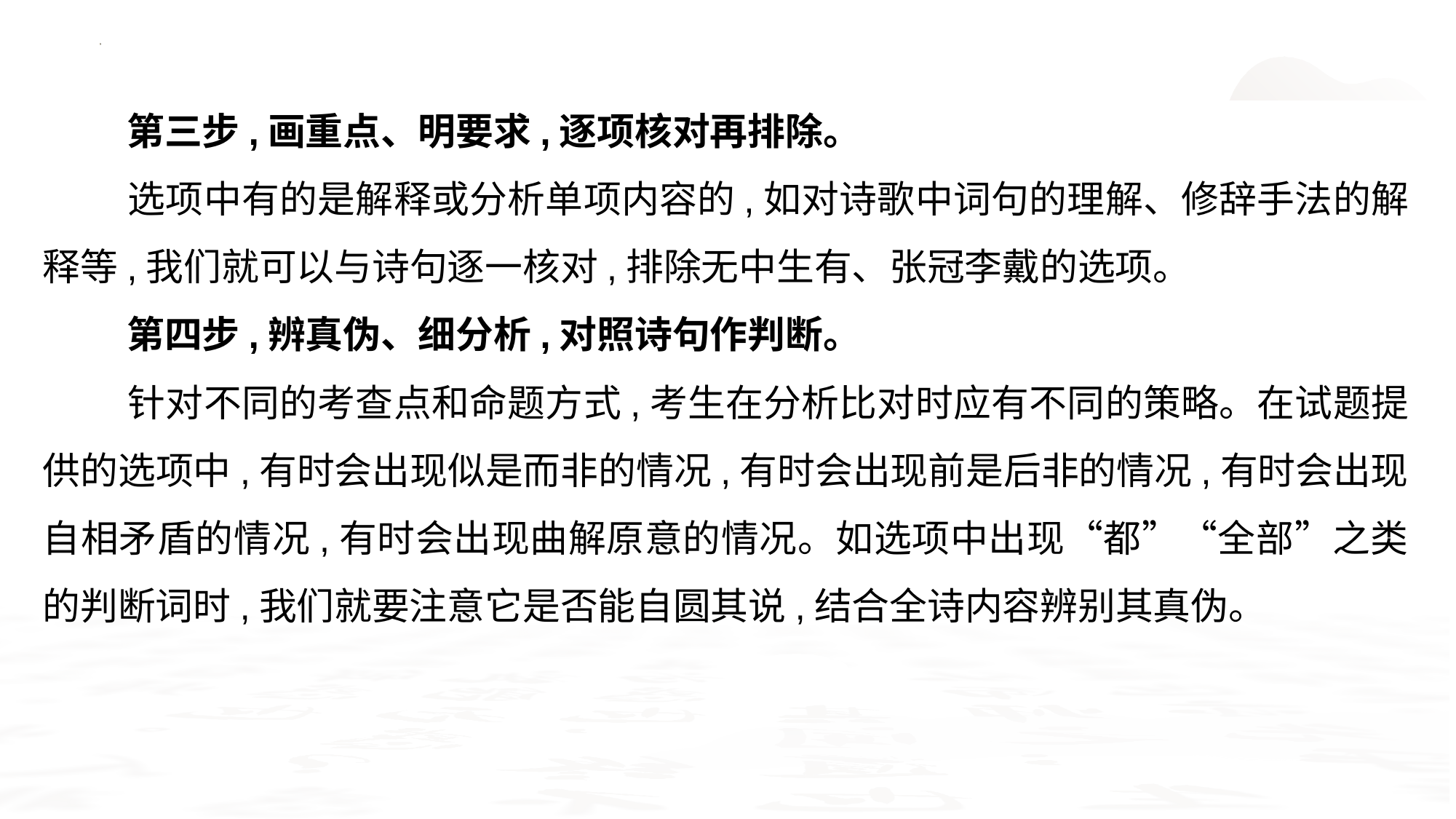

第三步,画重点、明要求,逐项核对再排除。
    选项中有的是解释或分析单项内容的,如对诗歌中词句的理解、修辞手法的解释等,我们就可以与诗句逐一核对,排除无中生有、张冠李戴的选项。
    第四步,辨真伪、细分析,对照诗句作判断。
    针对不同的考查点和命题方式,考生在分析比对时应有不同的策略。在试题提供的选项中,有时会出现似是而非的情况,有时会出现前是后非的情况,有时会出现自相矛盾的情况,有时会出现曲解原意的情况。如选项中出现“都”“全部”之类的判断词时,我们就要注意它是否能自圆其说,结合全诗内容辨别其真伪。